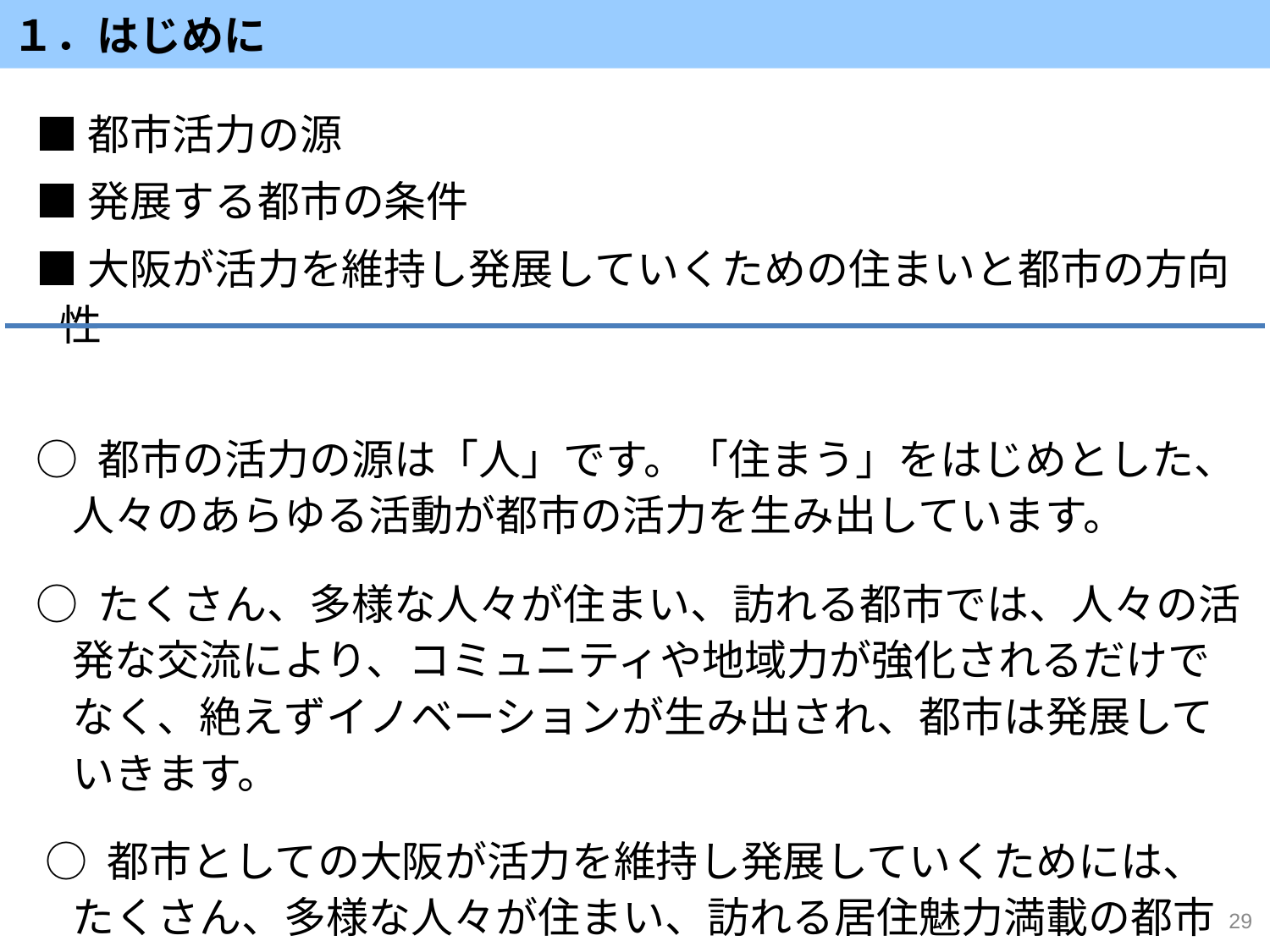

１．はじめに
■都市活力の源
■発展する都市の条件
■大阪が活力を維持し発展していくための住まいと都市の方向性

○ 都市の活力の源は「人」です。「住まう」をはじめとした、人々のあらゆる活動が都市の活力を生み出しています。
○ たくさん、多様な人々が住まい、訪れる都市では、人々の活発な交流により、コミュニティや地域力が強化されるだけでなく、絶えずイノベーションが生み出され、都市は発展していきます。
 ○ 都市としての大阪が活力を維持し発展していくためには、たくさん、多様な人々が住まい、訪れる居住魅力満載の都市を作り出すことができるか否かにかかっています。
29